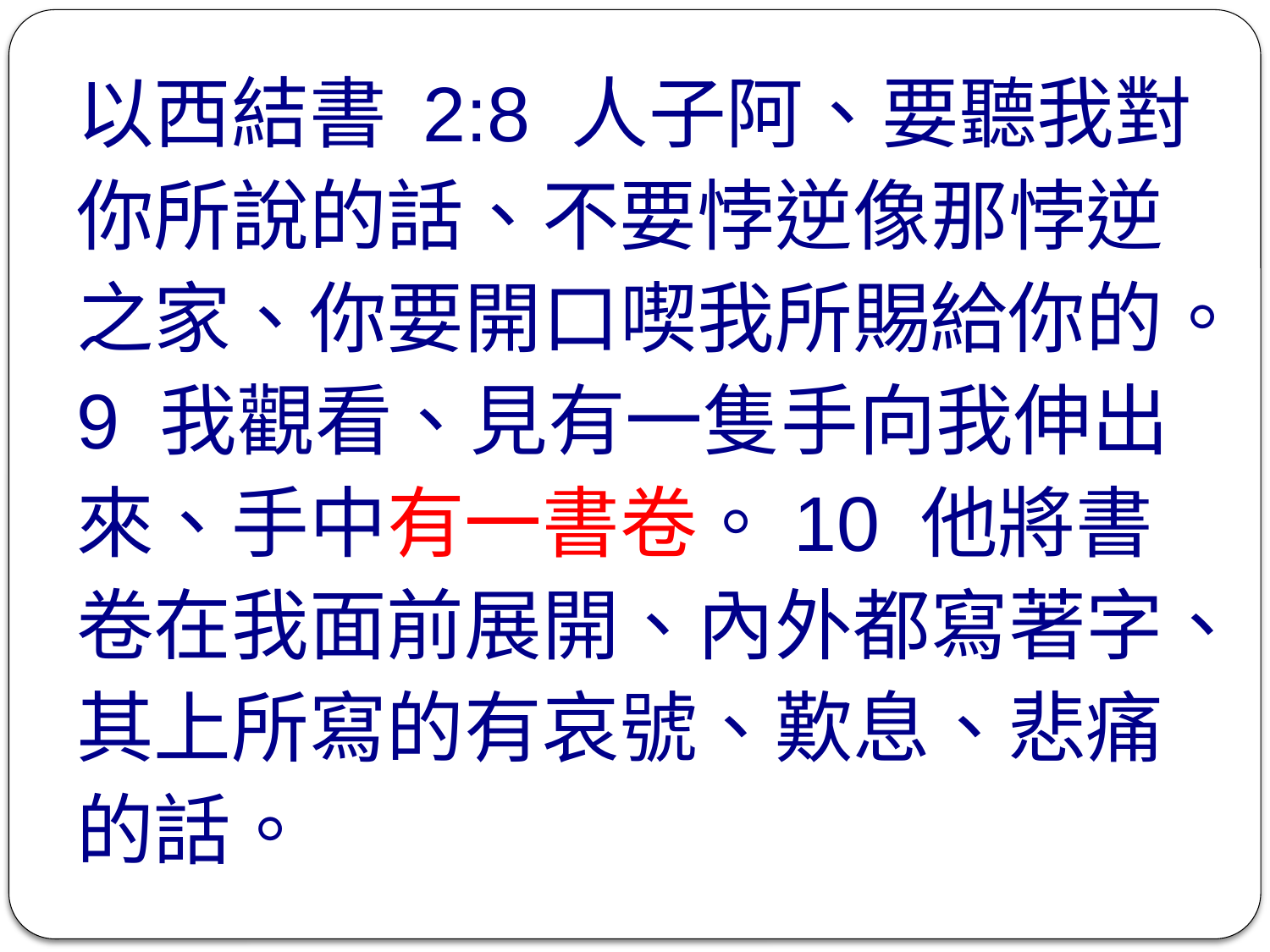

以西結書 2:8 人子阿、要聽我對你所說的話、不要悖逆像那悖逆之家、你要開口喫我所賜給你的。9 我觀看、見有一隻手向我伸出來、手中有一書卷。10 他將書卷在我面前展開、內外都寫著字、其上所寫的有哀號、歎息、悲痛的話。